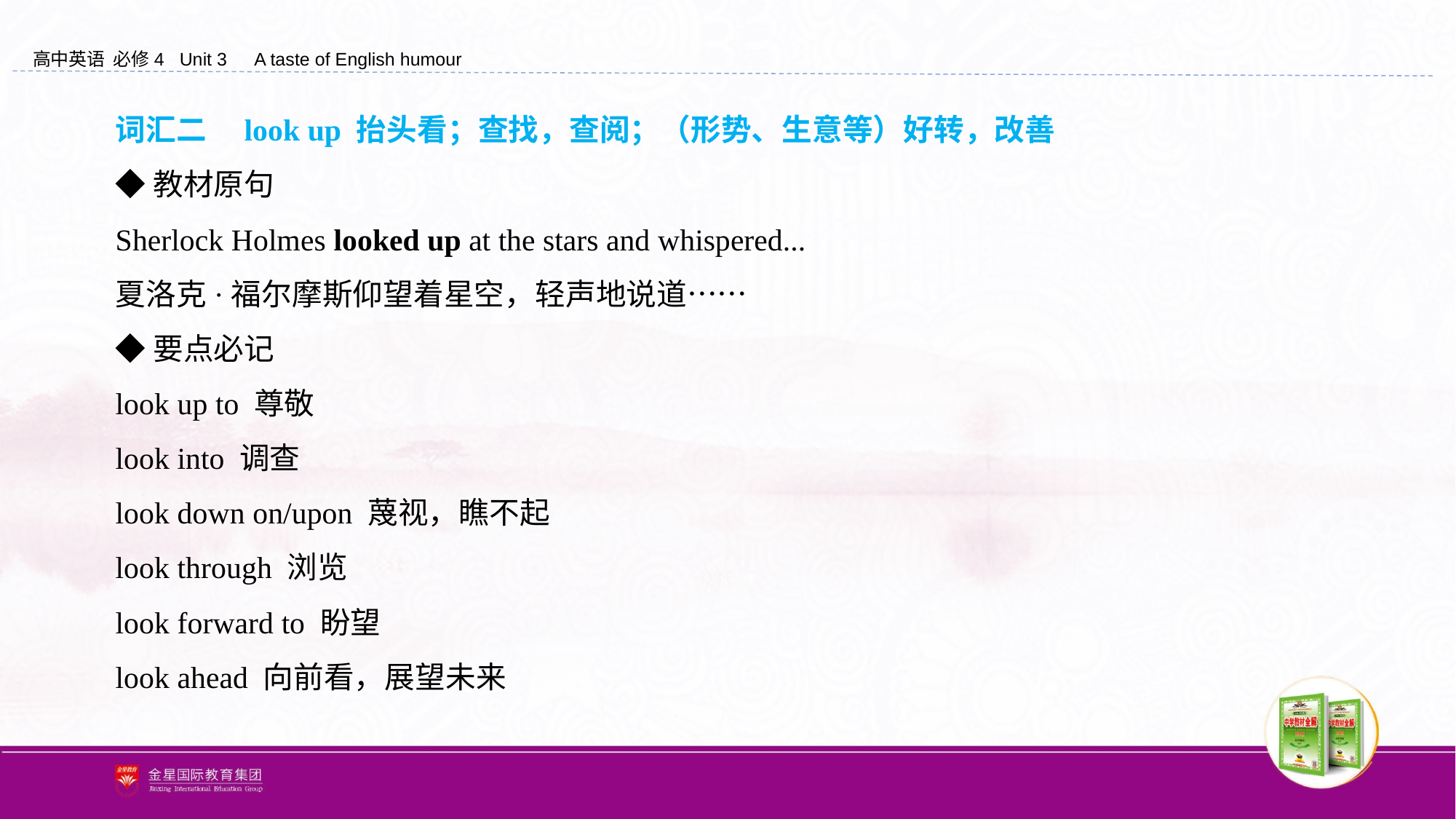

词汇二　look up 抬头看；查找，查阅；（形势、生意等）好转，改善
◆教材原句
Sherlock Holmes looked up at the stars and whispered...
夏洛克·福尔摩斯仰望着星空，轻声地说道……
◆要点必记
look up to 尊敬
look into 调查
look down on/upon 蔑视，瞧不起
look through 浏览
look forward to 盼望
look ahead 向前看，展望未来